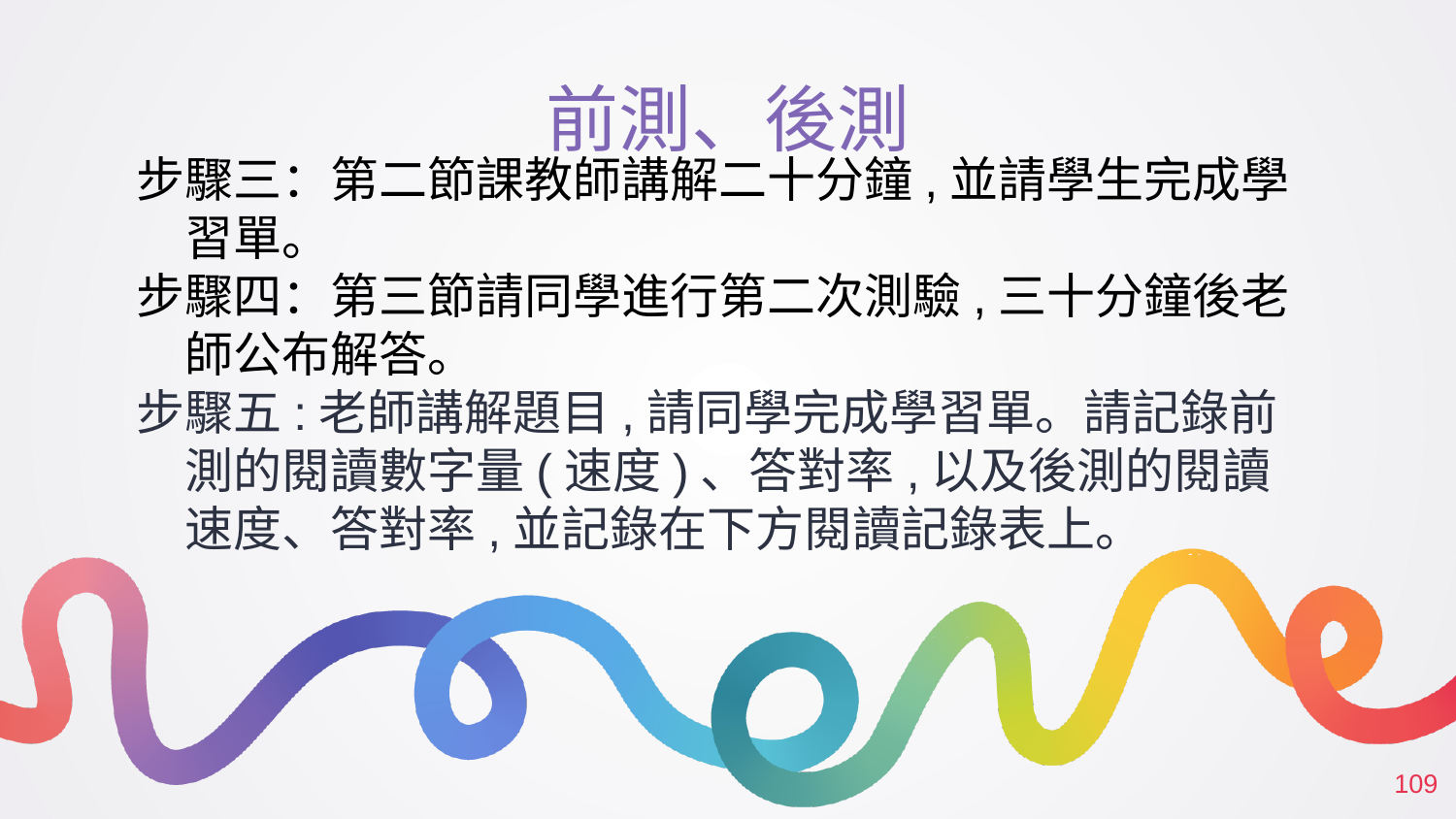

# 前測、後測
步驟三：第二節課教師講解二十分鐘,並請學生完成學習單。
步驟四：第三節請同學進行第二次測驗,三十分鐘後老師公布解答。
步驟五:老師講解題目,請同學完成學習單。請記錄前測的閱讀數字量(速度)、答對率,以及後測的閱讀速度、答對率,並記錄在下方閱讀記錄表上。
109